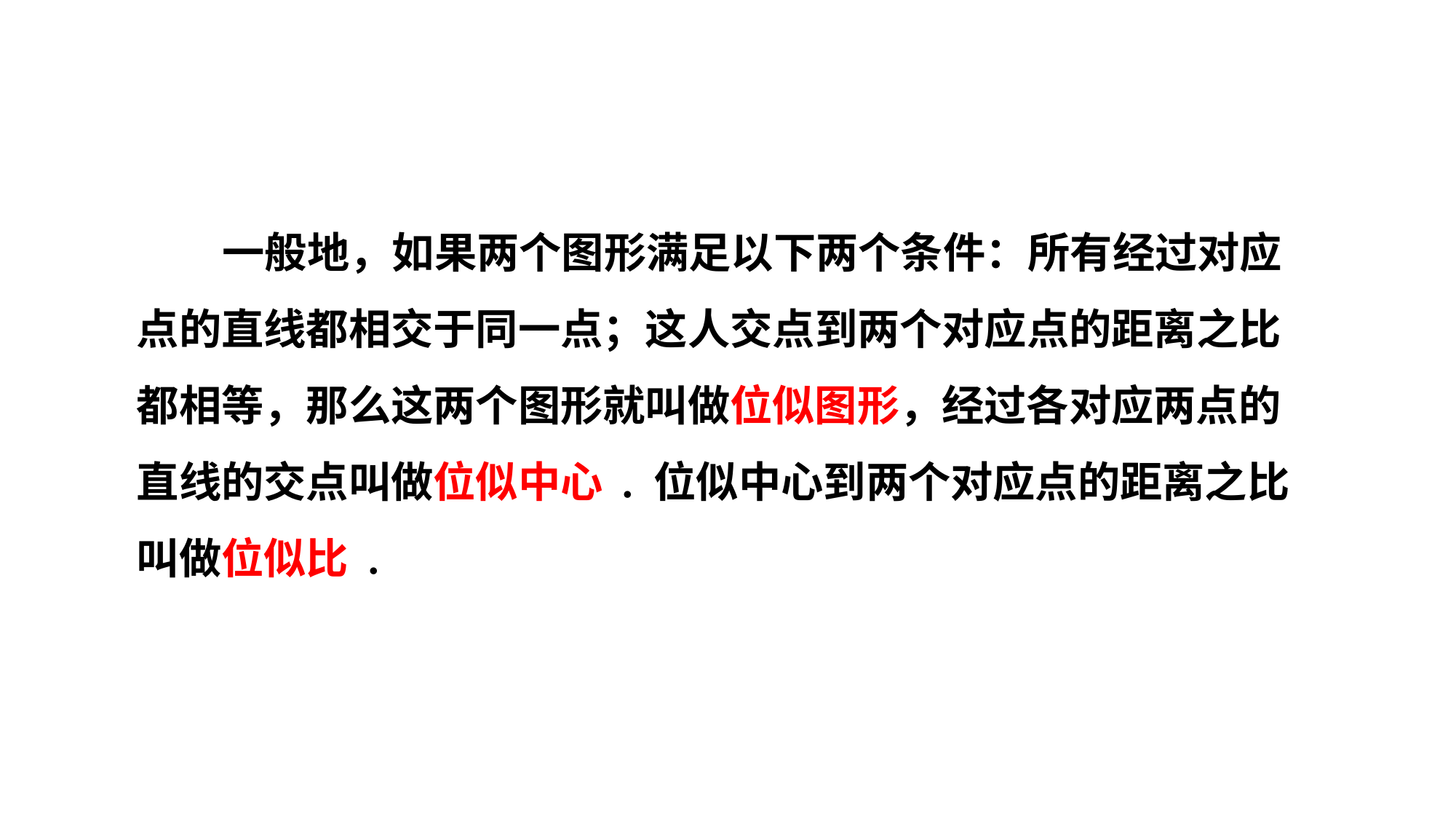

一般地，如果两个图形满足以下两个条件：所有经过对应点的直线都相交于同一点；这人交点到两个对应点的距离之比都相等，那么这两个图形就叫做位似图形，经过各对应两点的直线的交点叫做位似中心 . 位似中心到两个对应点的距离之比叫做位似比 .